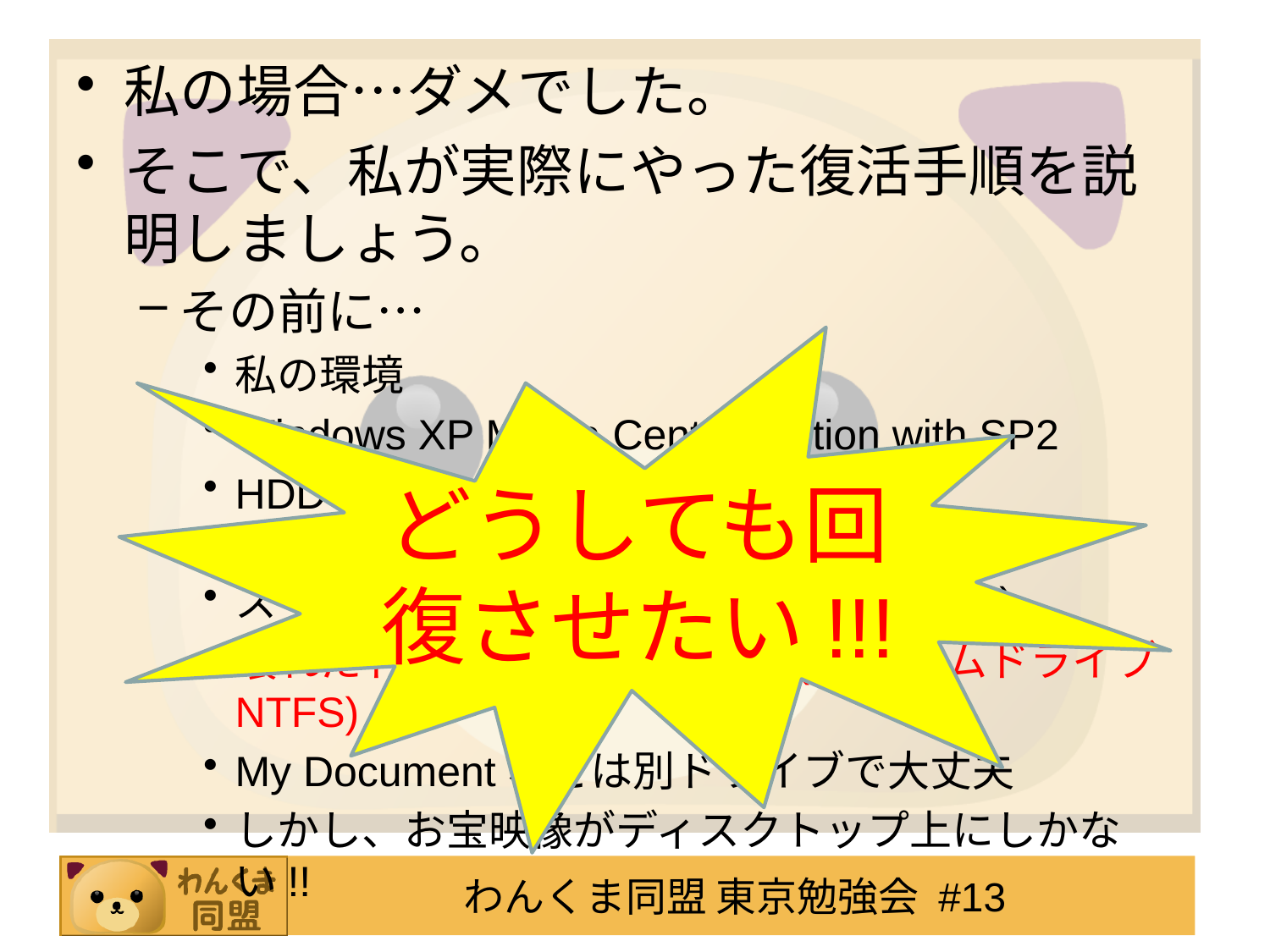

私の場合…ダメでした。
そこで、私が実際にやった復活手順を説明しましょう。
その前に…
私の環境
Windows XP Media Center Edition with SP2
HDD 1台
Cドライブ、Dドライブ、Eドライブ
スーパーマルチドライブ(DVD/CD-ROM)
壊れたドライブはＣドライブ(システムドライブ NTFS)
My Documentなどは別ドライブで大丈夫
しかし、お宝映像がディスクトップ上にしかない!!
どうしても回復させたい!!!